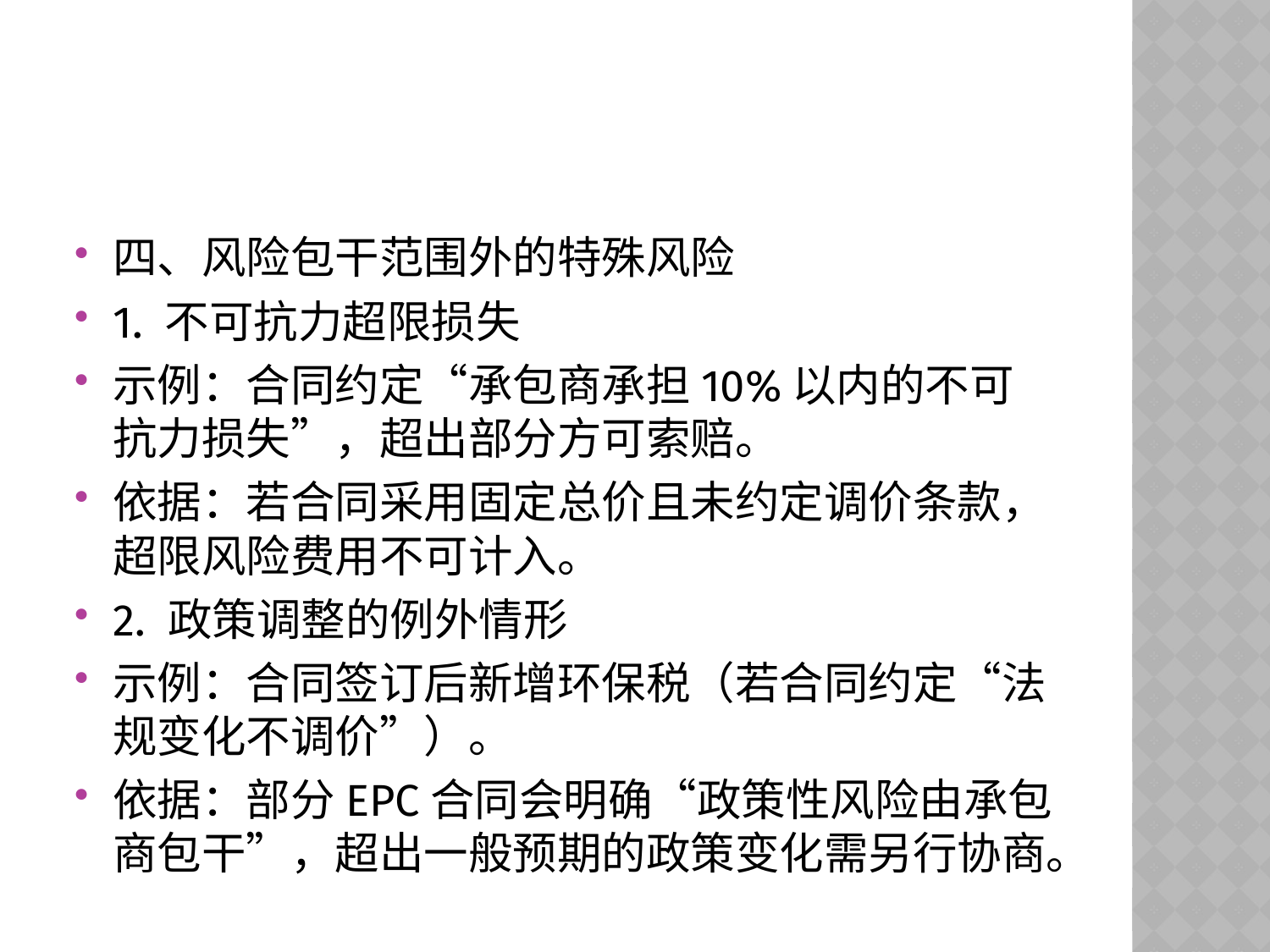

#
四、风险包干范围外的特殊风险
1. 不可抗力超限损失
示例：合同约定“承包商承担10%以内的不可抗力损失”，超出部分方可索赔。
依据：若合同采用固定总价且未约定调价条款，超限风险费用不可计入。
2. 政策调整的例外情形
示例：合同签订后新增环保税（若合同约定“法规变化不调价”）。
依据：部分EPC合同会明确“政策性风险由承包商包干”，超出一般预期的政策变化需另行协商。